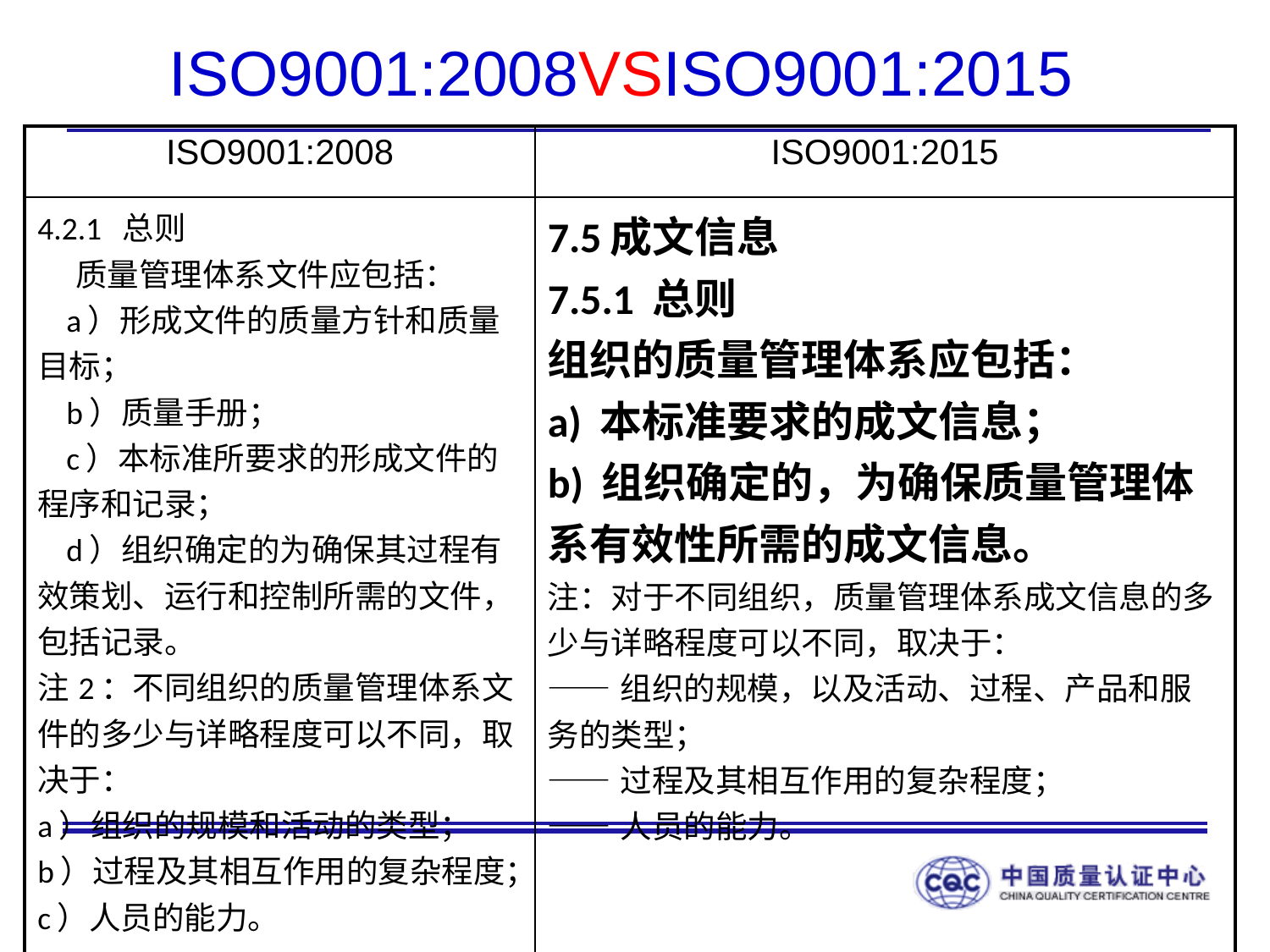

# ISO9001:2008VSISO9001:2015
| ISO9001:2008 | ISO9001:2015 |
| --- | --- |
| 4.2.1 总则 质量管理体系文件应包括： a）形成文件的质量方针和质量目标； b）质量手册； c）本标准所要求的形成文件的程序和记录； d）组织确定的为确保其过程有效策划、运行和控制所需的文件，包括记录。 注2：不同组织的质量管理体系文件的多少与详略程度可以不同，取决于： a）组织的规模和活动的类型； b）过程及其相互作用的复杂程度； c）人员的能力。 | 7.5成文信息 7.5.1 总则 组织的质量管理体系应包括： a) 本标准要求的成文信息； b) 组织确定的，为确保质量管理体系有效性所需的成文信息。 注：对于不同组织，质量管理体系成文信息的多少与详略程度可以不同，取决于： ——组织的规模，以及活动、过程、产品和服务的类型； ——过程及其相互作用的复杂程度； ——人员的能力。 |